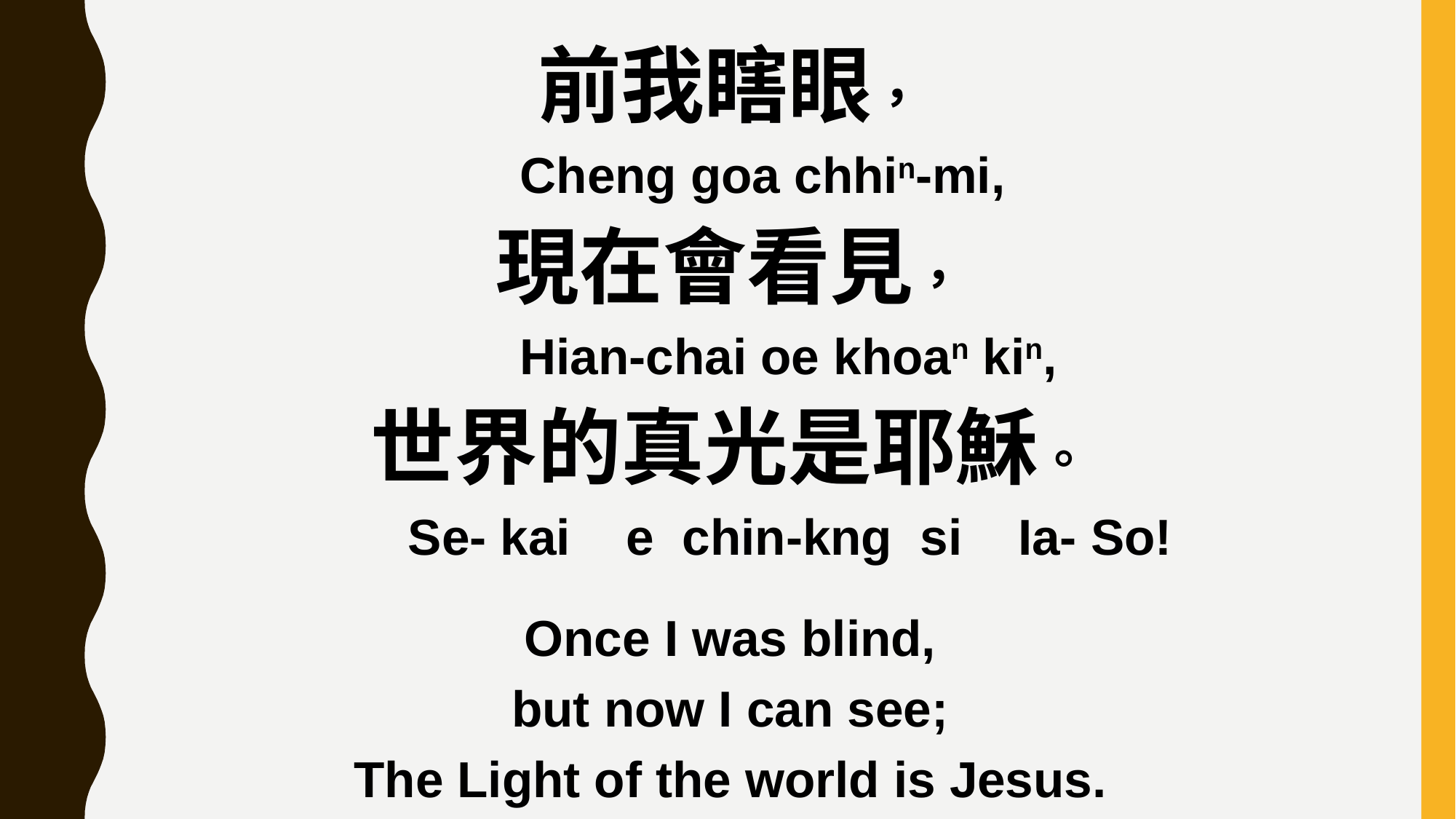

前我瞎眼，
                       Cheng goa chhin-mi,
現在會看見，
                       Hian-chai oe khoan kin,
世界的真光是耶穌。
               Se- kai    e  chin-kng  si    Ia- So!

Once I was blind,
but now I can see;
The Light of the world is Jesus.